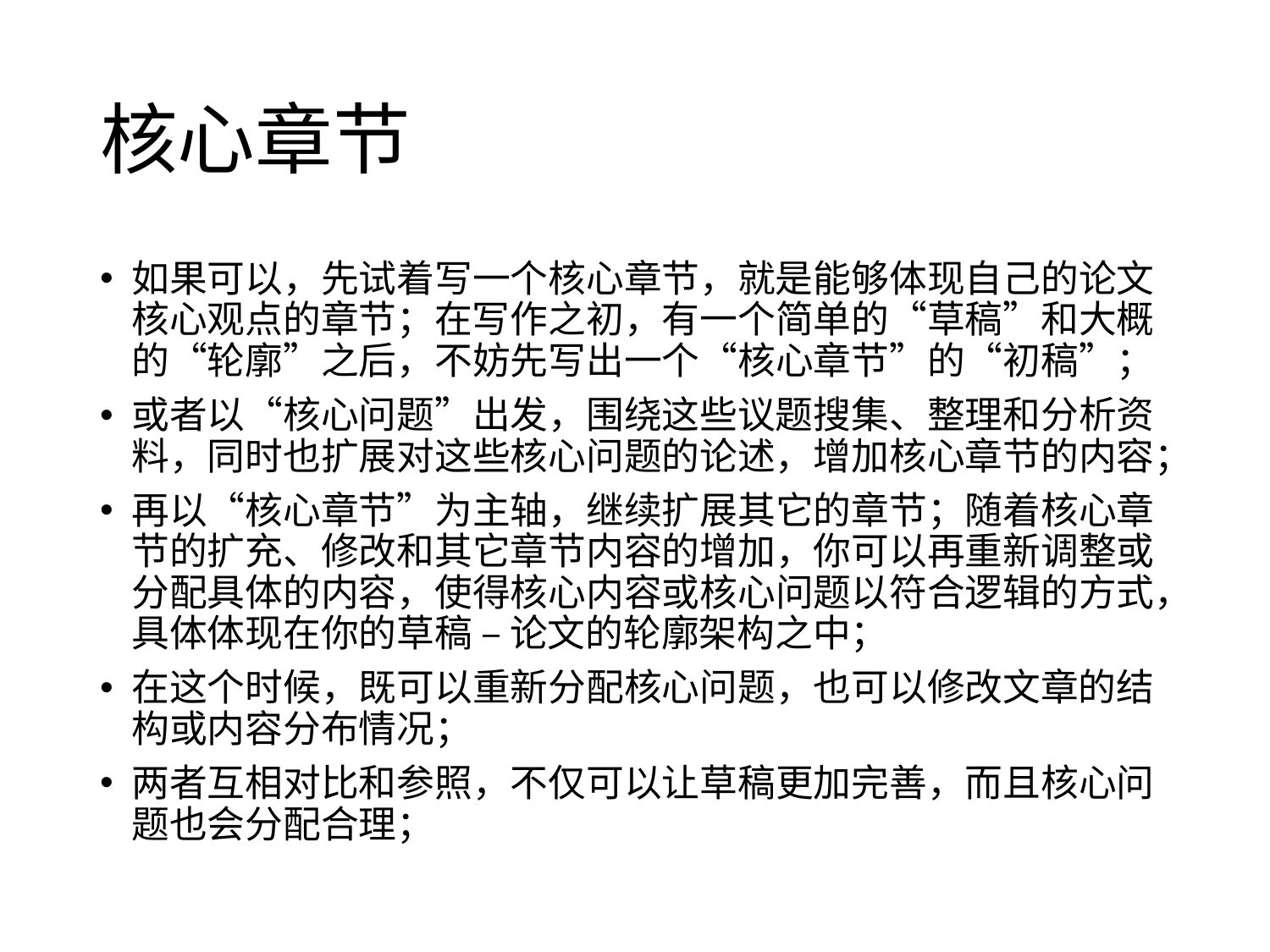

# 核心章节
如果可以，先试着写一个核心章节，就是能够体现自己的论文核心观点的章节；在写作之初，有一个简单的“草稿”和大概的“轮廓”之后，不妨先写出一个“核心章节”的“初稿”；
或者以“核心问题”出发，围绕这些议题搜集、整理和分析资料，同时也扩展对这些核心问题的论述，增加核心章节的内容；
再以“核心章节”为主轴，继续扩展其它的章节；随着核心章节的扩充、修改和其它章节内容的增加，你可以再重新调整或分配具体的内容，使得核心内容或核心问题以符合逻辑的方式，具体体现在你的草稿 – 论文的轮廓架构之中；
在这个时候，既可以重新分配核心问题，也可以修改文章的结构或内容分布情况；
两者互相对比和参照，不仅可以让草稿更加完善，而且核心问题也会分配合理；